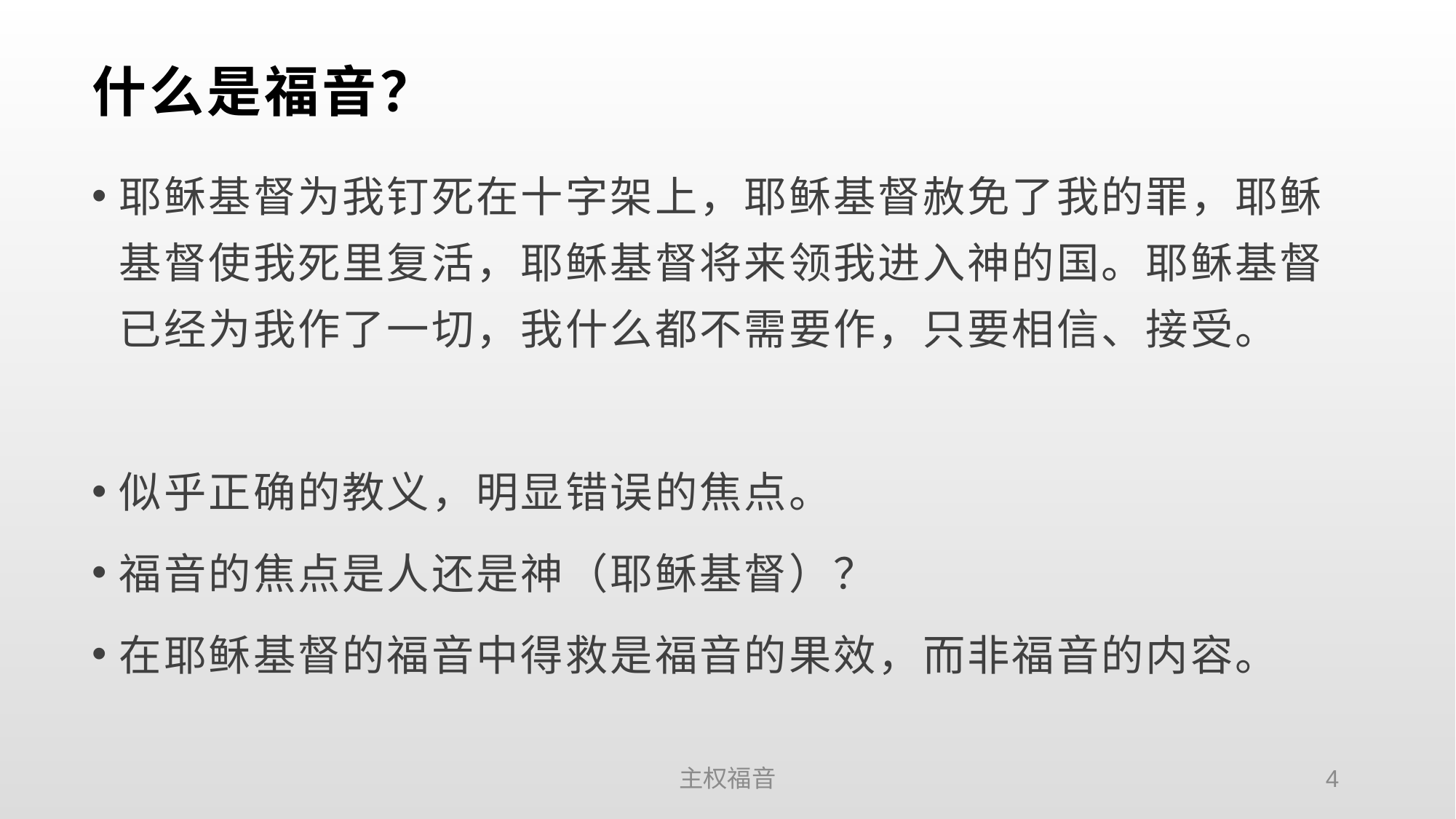

# 什么是福音？
耶稣基督为我钉死在十字架上，耶稣基督赦免了我的罪，耶稣基督使我死里复活，耶稣基督将来领我进入神的国。耶稣基督已经为我作了一切，我什么都不需要作，只要相信、接受。

似乎正确的教义，明显错误的焦点。
福音的焦点是人还是神（耶稣基督）？
在耶稣基督的福音中得救是福音的果效，而非福音的内容。
主权福音
4